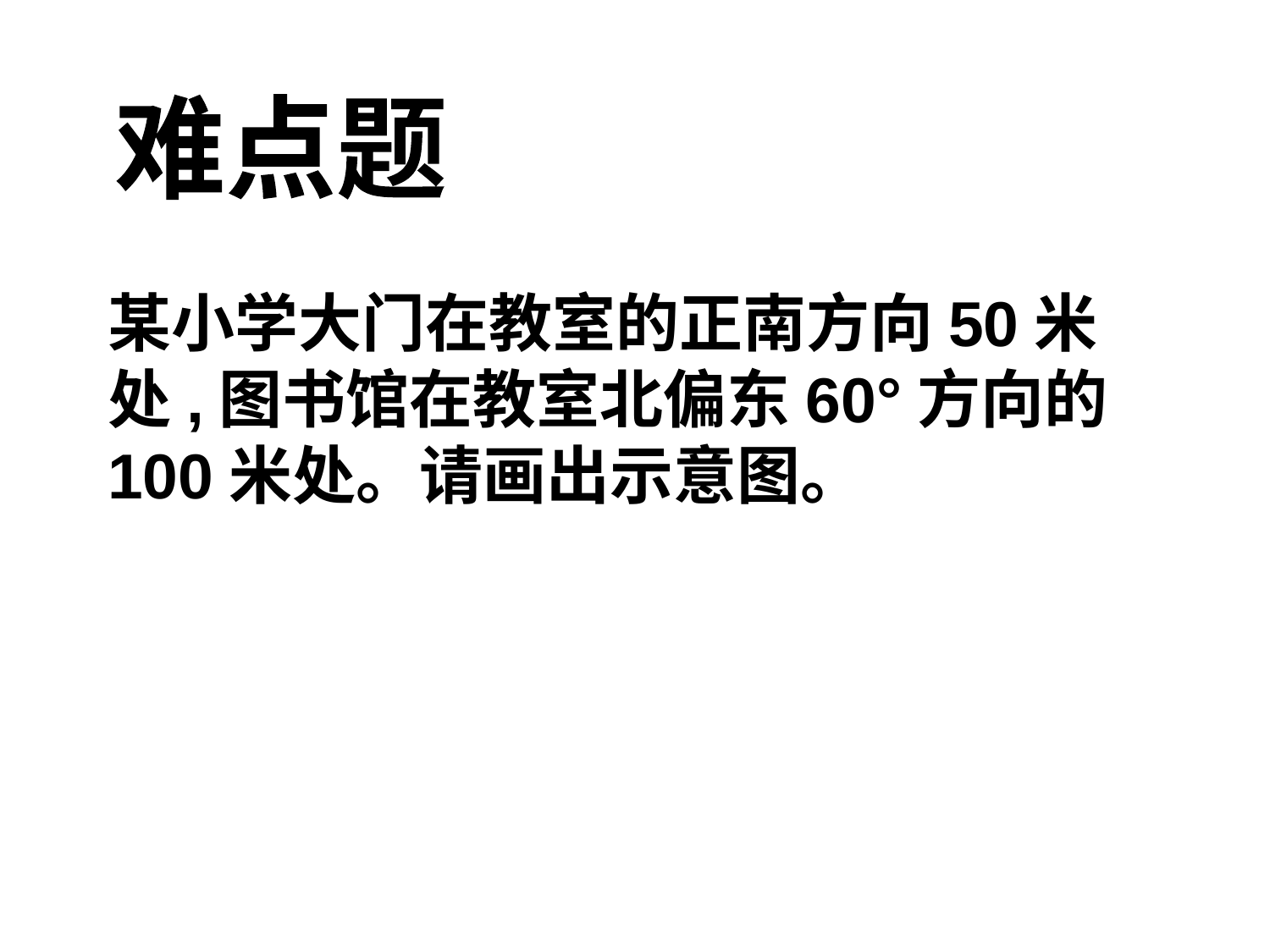

难点题
某小学大门在教室的正南方向50米处,图书馆在教室北偏东60°方向的100米处。请画出示意图。